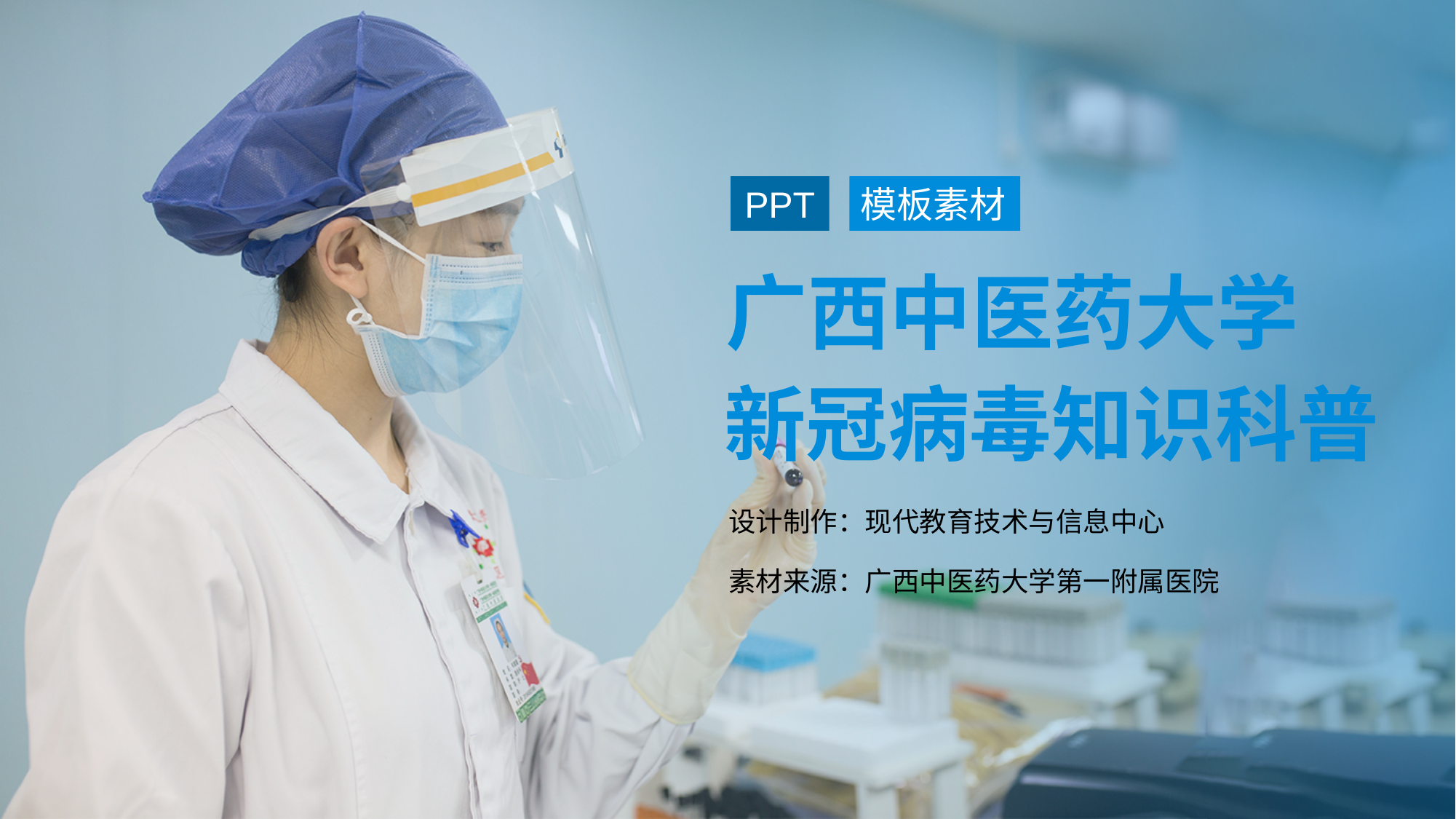

模板素材
PPT
广西中医药大学
新冠病毒知识科普
设计制作：现代教育技术与信息中心
素材来源：广西中医药大学第一附属医院